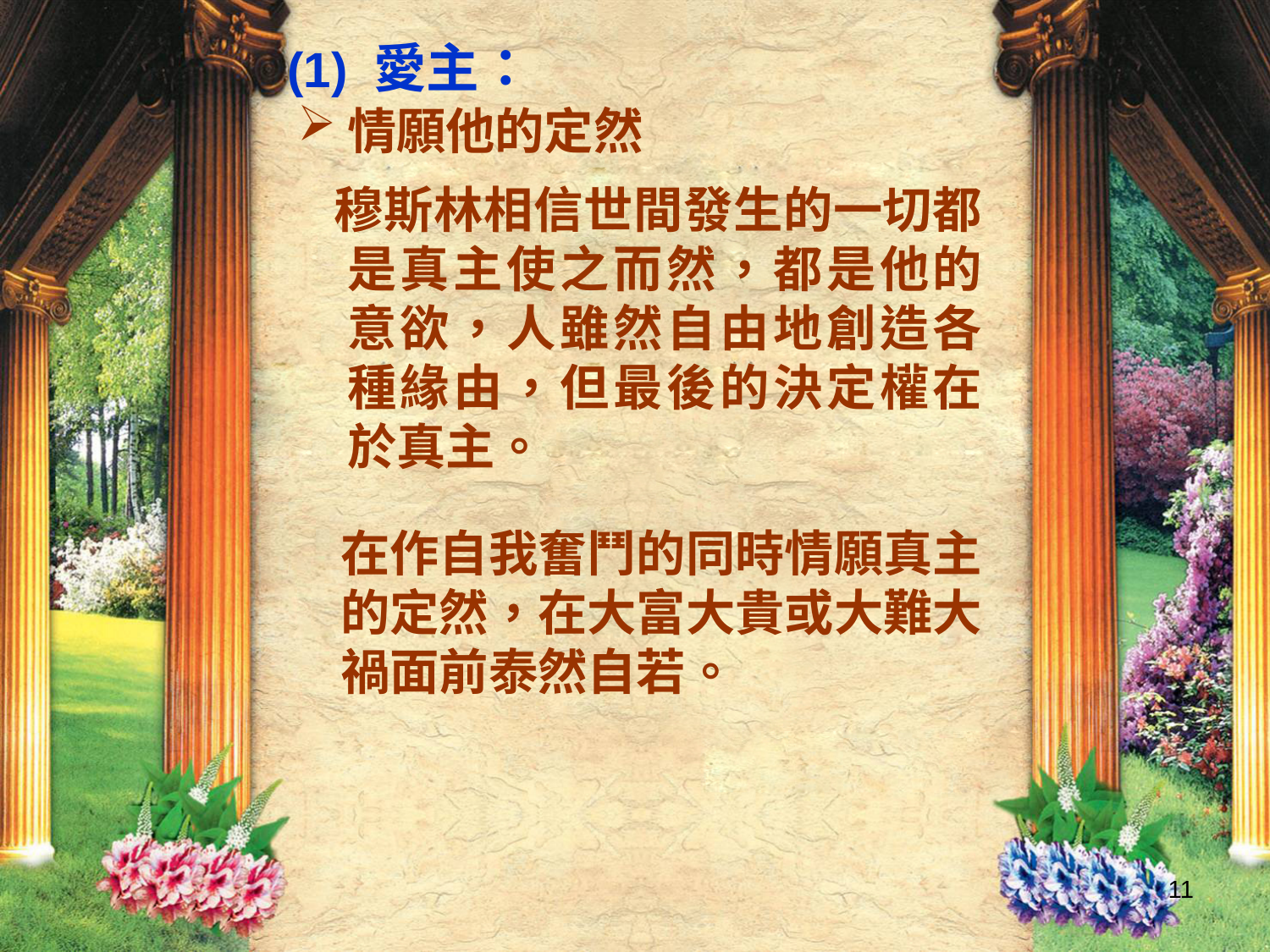

(1) 愛主：
情願他的定然
  穆斯林相信世間發生的一切都是真主使之而然，都是他的意欲，人雖然自由地創造各種緣由，但最後的決定權在於真主。
在作自我奮鬥的同時情願真主的定然，在大富大貴或大難大禍面前泰然自若。
11